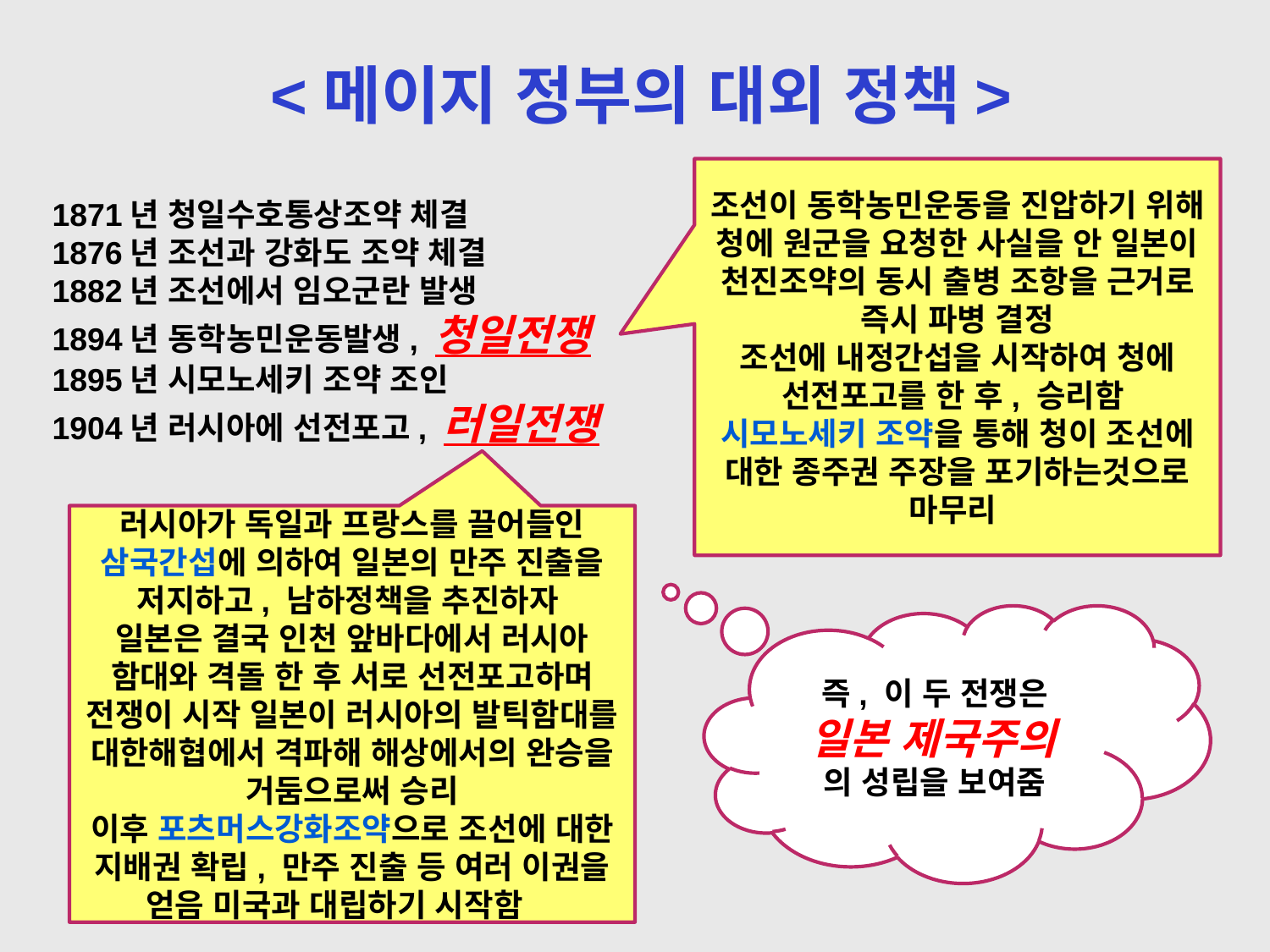

<메이지 정부의 대외 정책>
조선이 동학농민운동을 진압하기 위해 청에 원군을 요청한 사실을 안 일본이 천진조약의 동시 출병 조항을 근거로 즉시 파병 결정
조선에 내정간섭을 시작하여 청에 선전포고를 한 후, 승리함
시모노세키 조약을 통해 청이 조선에 대한 종주권 주장을 포기하는것으로 마무리
1871년 청일수호통상조약 체결
1876년 조선과 강화도 조약 체결
1882년 조선에서 임오군란 발생
1894년 동학농민운동발생, 청일전쟁
1895년 시모노세키 조약 조인
1904년 러시아에 선전포고, 러일전쟁

러시아가 독일과 프랑스를 끌어들인 삼국간섭에 의하여 일본의 만주 진출을 저지하고, 남하정책을 추진하자
일본은 결국 인천 앞바다에서 러시아 함대와 격돌 한 후 서로 선전포고하며 전쟁이 시작 일본이 러시아의 발틱함대를 대한해협에서 격파해 해상에서의 완승을 거둠으로써 승리
이후 포츠머스강화조약으로 조선에 대한 지배권 확립, 만주 진출 등 여러 이권을 얻음 미국과 대립하기 시작함
즉, 이 두 전쟁은
일본 제국주의
의 성립을 보여줌